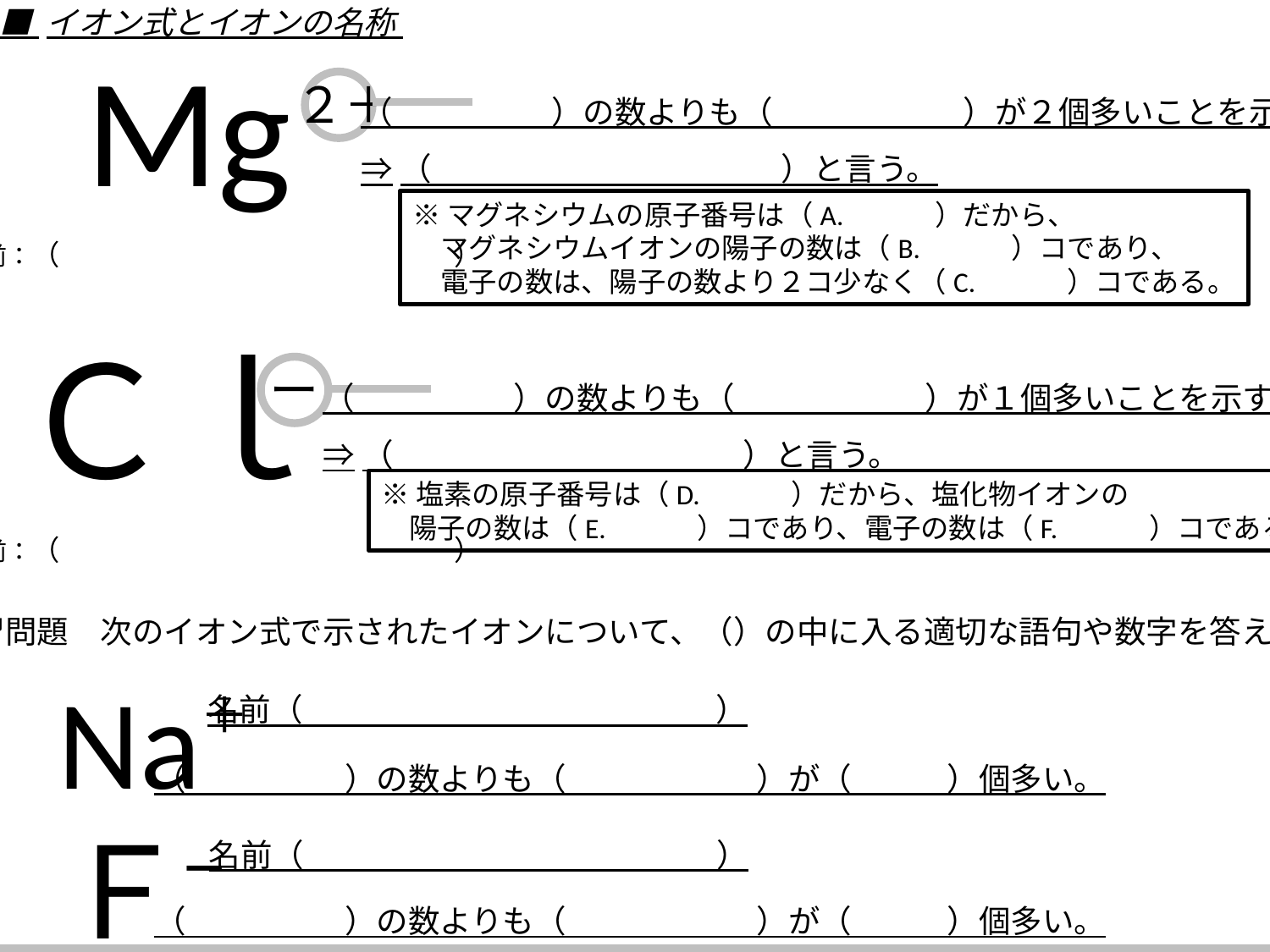

■ イオン式とイオンの名称
Mg
（　　　　　）の数よりも（　　　　　　）が２個多いことを示す。
⇒（　　　　　　　　　　　）と言う。
２＋

※マグネシウムの原子番号は（A.　　　）だから、
　マグネシウムイオンの陽子の数は（B.　　　）コであり、
　電子の数は、陽子の数より２コ少なく（C.　　　）コである。
名前：（　　　　　　　　　　　　　　）
Ｃｌ
（　　　　　）の数よりも（　　　　　　）が１個多いことを示す。
⇒（　　　　　　　　　　　）と言う。
ー

※塩素の原子番号は（D.　　　）だから、塩化物イオンの
　陽子の数は（E.　　　）コであり、電子の数は（F.　　　）コである。
名前：（　　　　　　　　　　　　　　）
練習問題　次のイオン式で示されたイオンについて、（）の中に入る適切な語句や数字を答えよ。
Na
＋
名前（　　　　　　　　　　　　　）
（　　　　　）の数よりも（　　　　　　）が（　　　）個多い。
Ｆ
名前（　　　　　　　　　　　　　）
－
（　　　　　）の数よりも（　　　　　　）が（　　　）個多い。